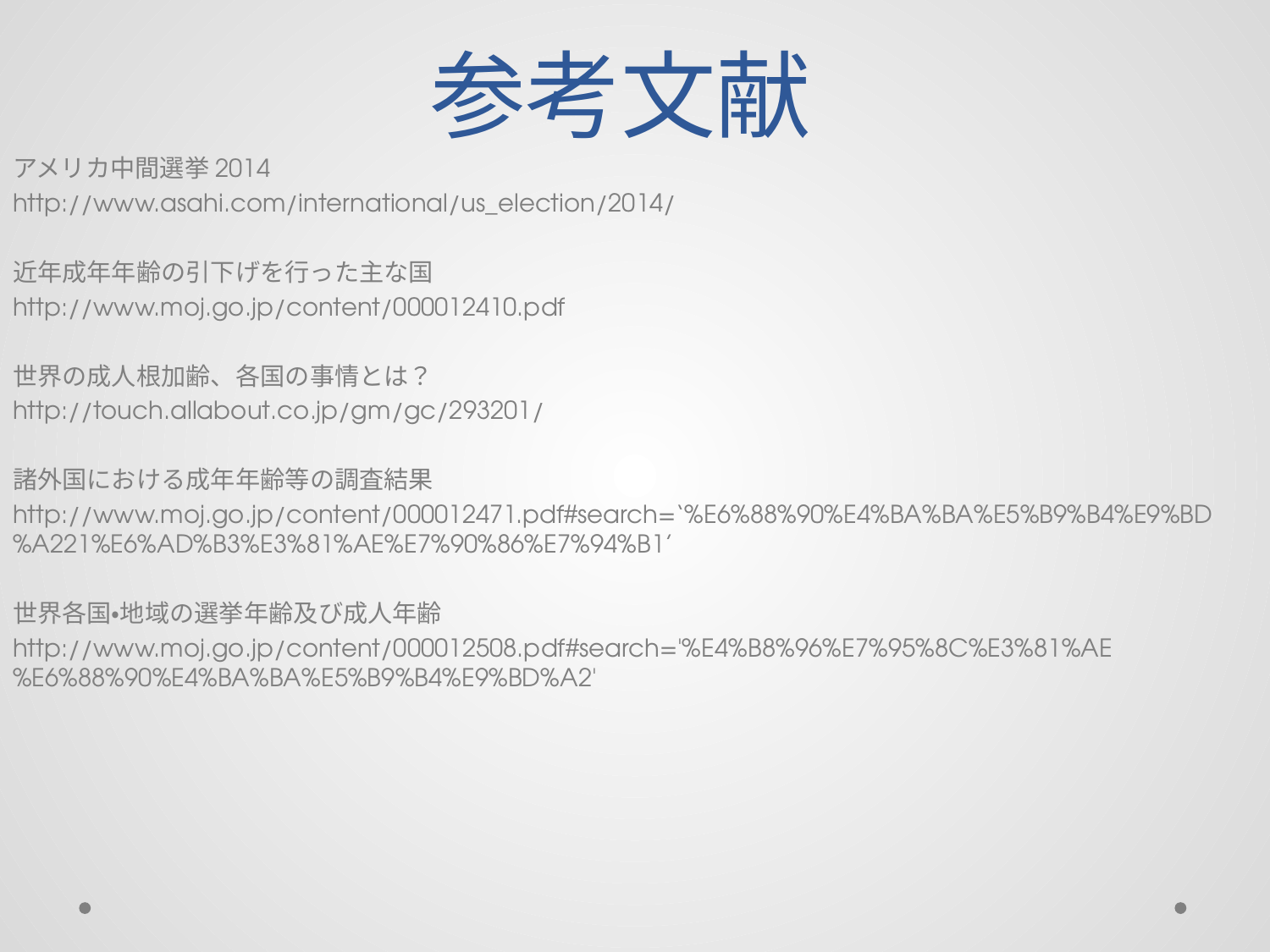

# 参考文献
アメリカ中間選挙2014
http://www.asahi.com/international/us_election/2014/

近年成年年齢の引下げを行った主な国
http://www.moj.go.jp/content/000012410.pdf

世界の成人根加齢、各国の事情とは？
http://touch.allabout.co.jp/gm/gc/293201/

諸外国における成年年齢等の調査結果
http://www.moj.go.jp/content/000012471.pdf#search=‘%E6%88%90%E4%BA%BA%E5%B9%B4%E9%BD%A221%E6%AD%B3%E3%81%AE%E7%90%86%E7%94%B1’

世界各国・地域の選挙年齢及び成人年齢
http://www.moj.go.jp/content/000012508.pdf#search='%E4%B8%96%E7%95%8C%E3%81%AE%E6%88%90%E4%BA%BA%E5%B9%B4%E9%BD%A2'